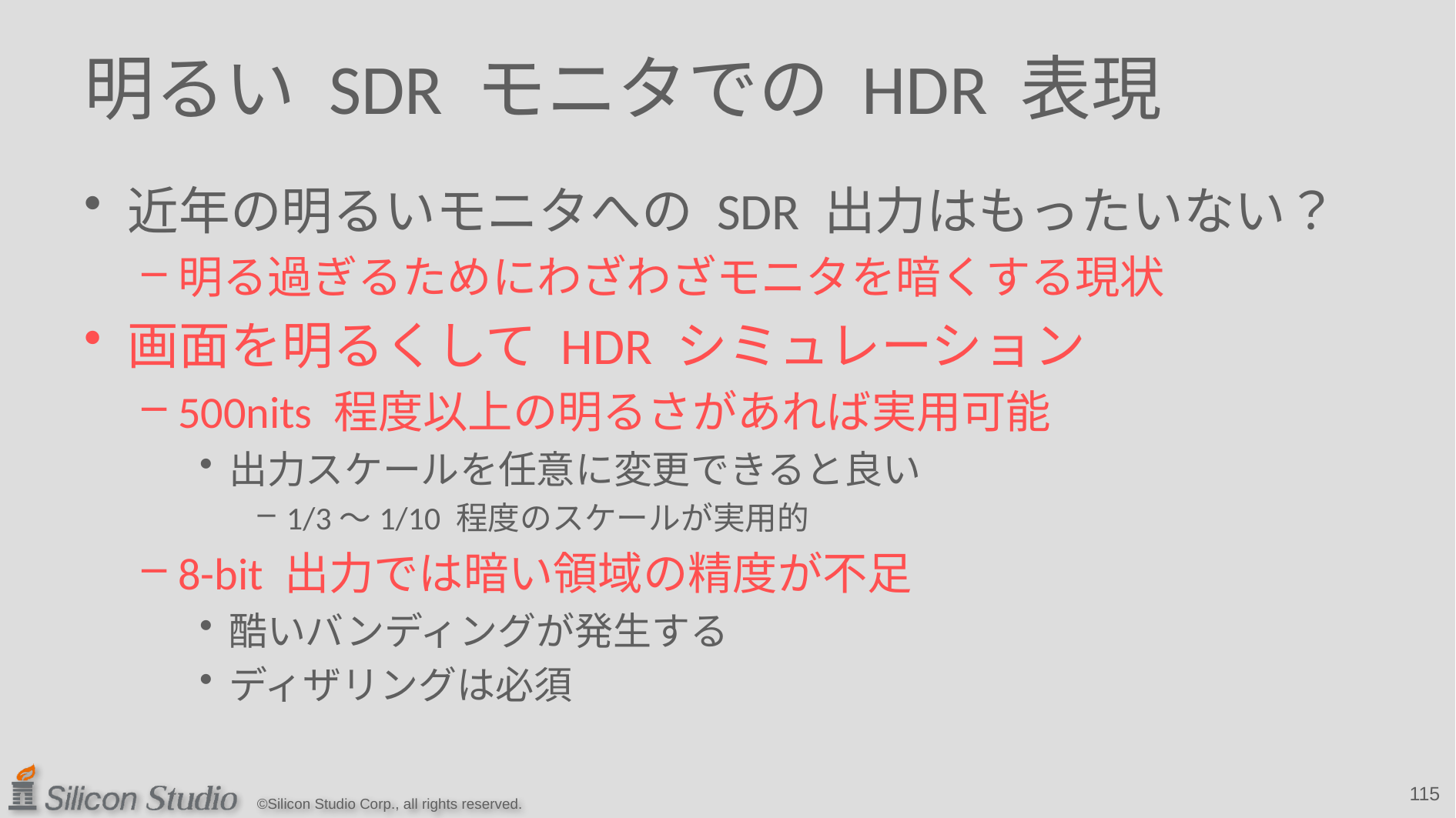

# 明るい SDR モニタでの HDR 表現
近年の明るいモニタへの SDR 出力はもったいない？
明る過ぎるためにわざわざモニタを暗くする現状
画面を明るくして HDR シミュレーション
500nits 程度以上の明るさがあれば実用可能
出力スケールを任意に変更できると良い
1/3～1/10 程度のスケールが実用的
8-bit 出力では暗い領域の精度が不足
酷いバンディングが発生する
ディザリングは必須
115